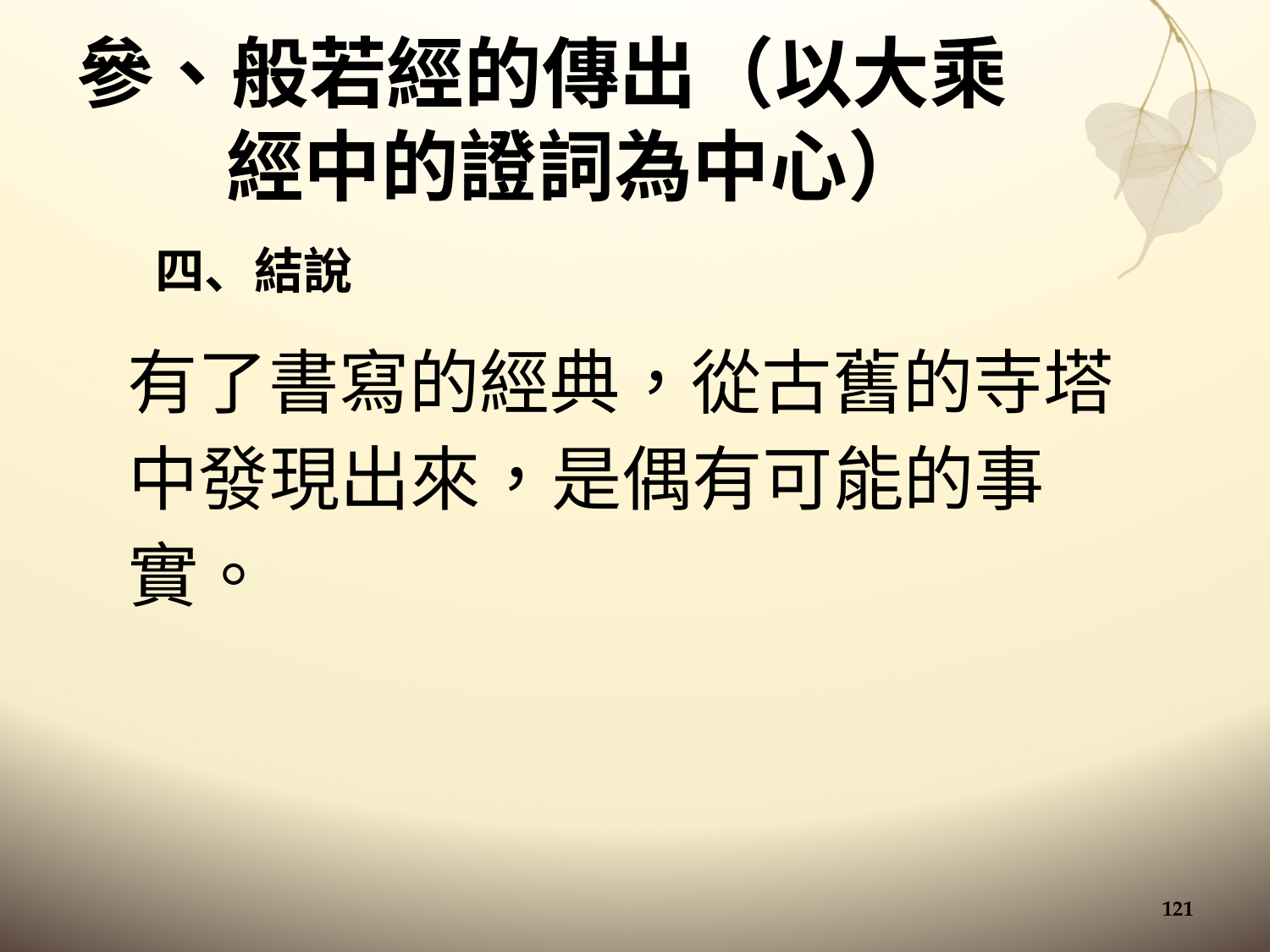

# 參、般若經的傳出（以大乘經中的證詞為中心）
四、結說
有了書寫的經典，從古舊的寺塔中發現出來，是偶有可能的事實。
121